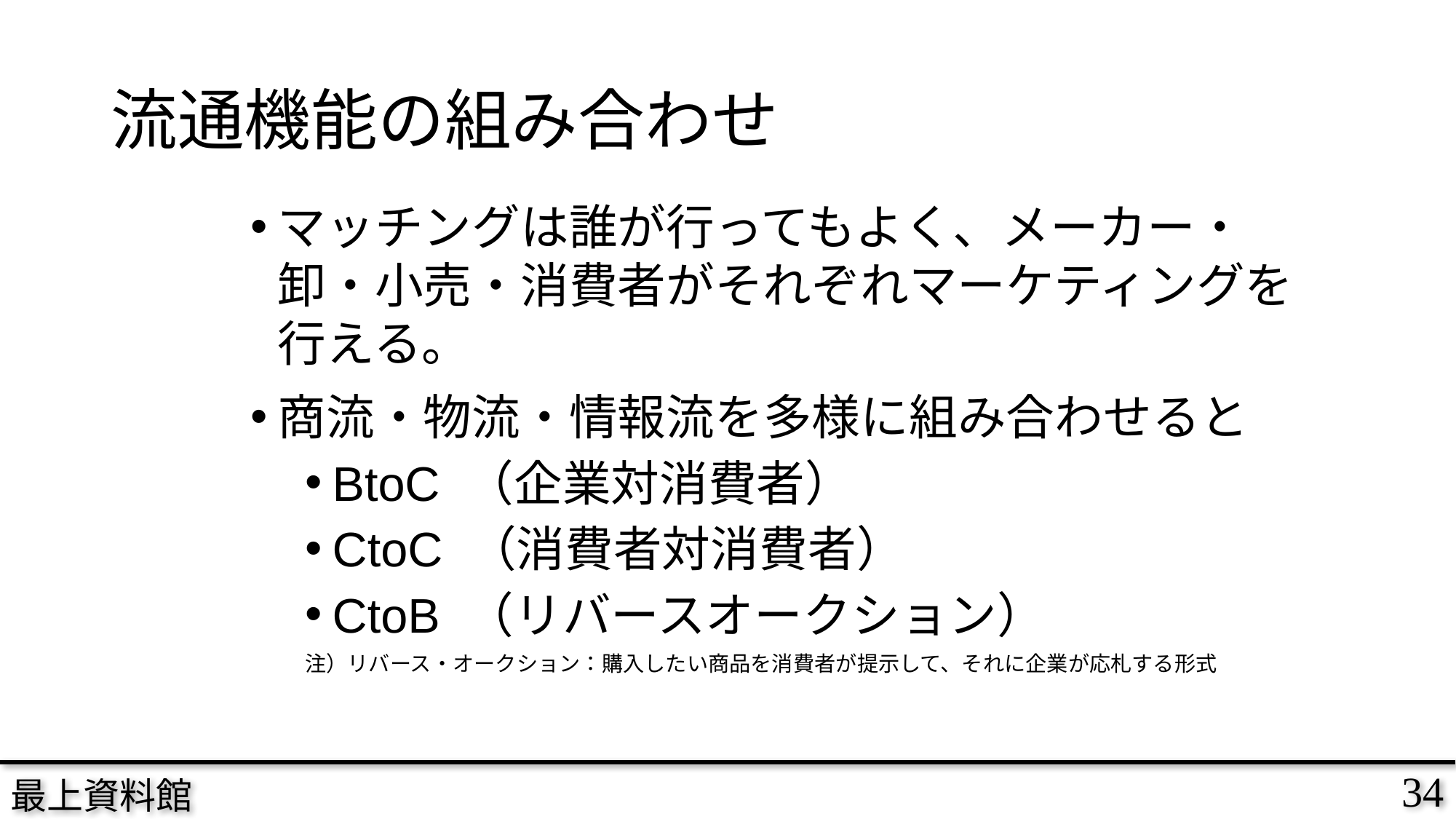

# 流通機能の組み合わせ
マッチングは誰が行ってもよく、メーカー・卸・小売・消費者がそれぞれマーケティングを行える。
商流・物流・情報流を多様に組み合わせると
BtoC （企業対消費者）
CtoC （消費者対消費者）
CtoB （リバースオークション）
注）リバース・オークション：購入したい商品を消費者が提示して、それに企業が応札する形式